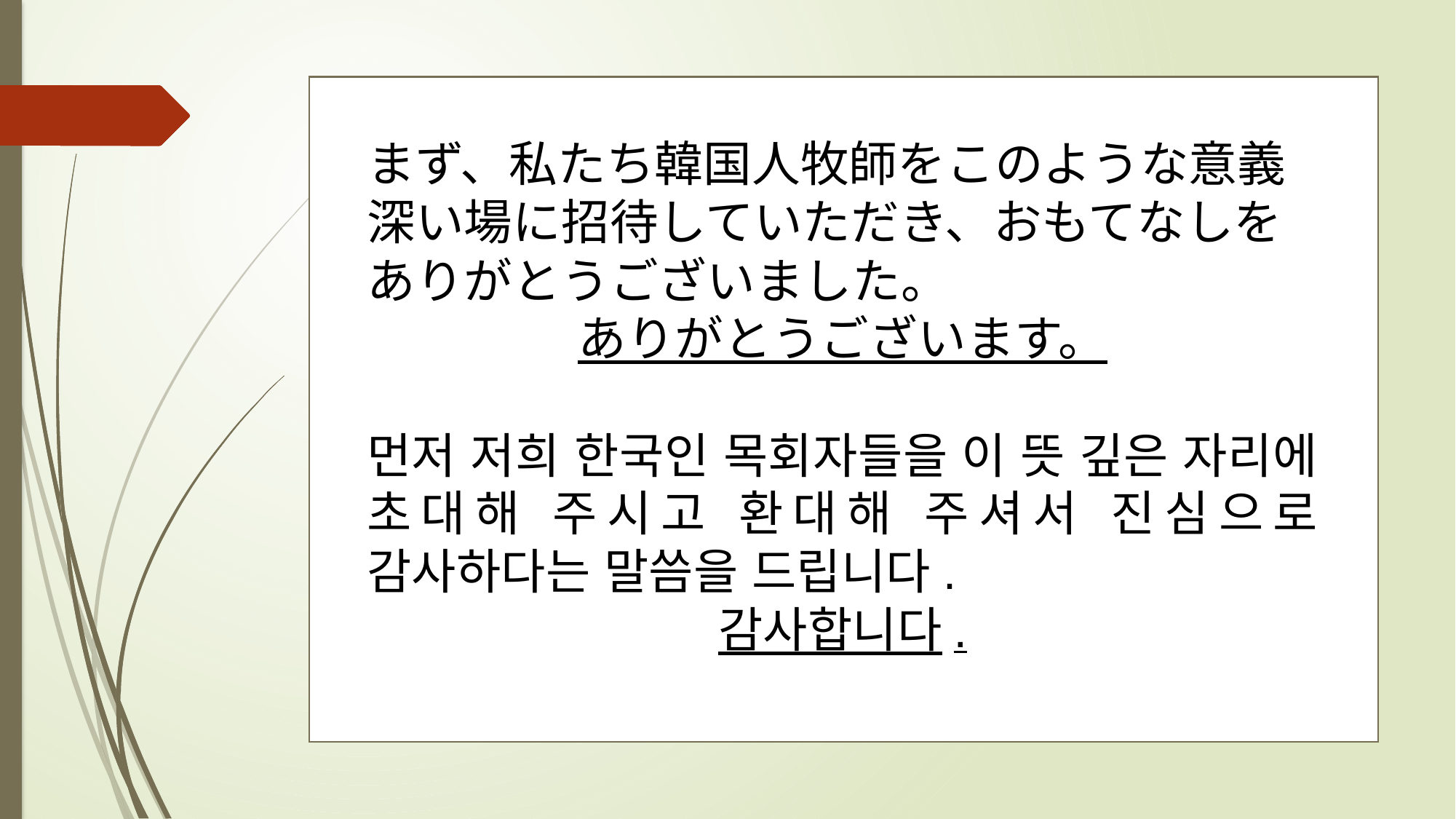

まず、私たち韓国人牧師をこのような意義深い場に招待していただき、おもてなしをありがとうございました。
ありがとうございます。

먼저 저희 한국인 목회자들을 이 뜻 깊은 자리에 초대해 주시고 환대해 주셔서 진심으로 감사하다는 말씀을 드립니다.
감사합니다.